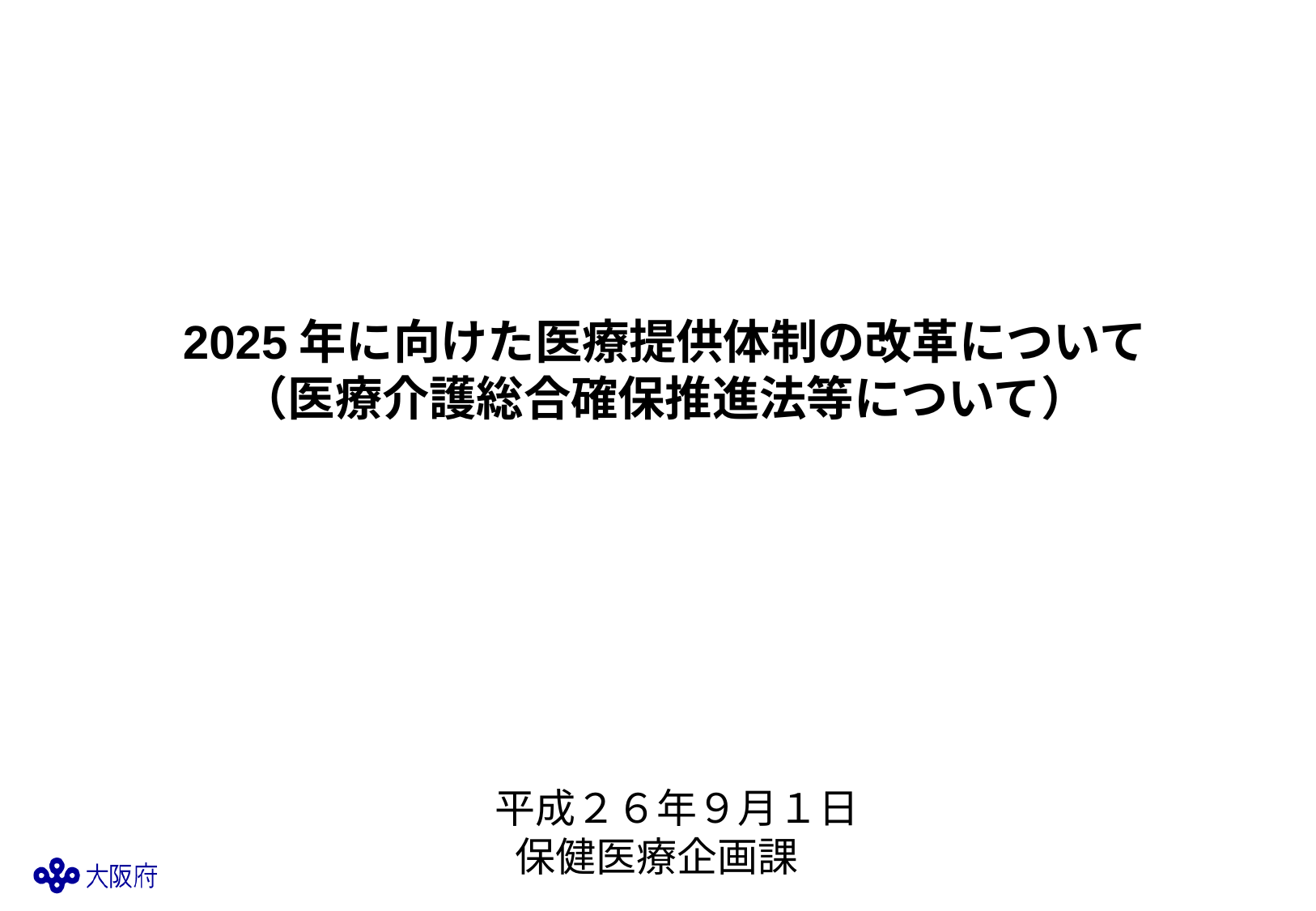

2025年に向けた医療提供体制の改革について
（医療介護総合確保推進法等について）

平成２６年９月１日
保健医療企画課